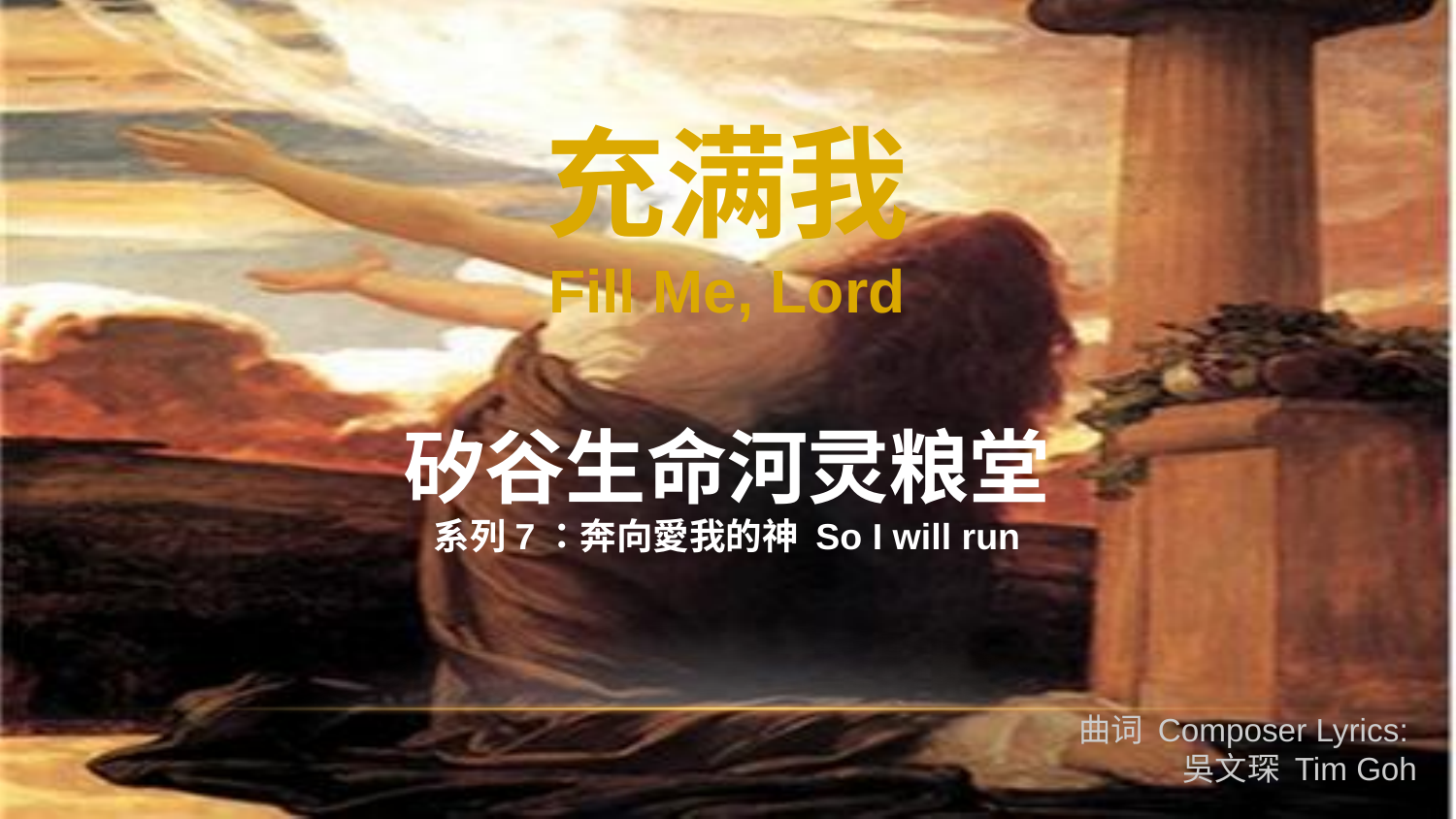

充满我
Fill Me, Lord
矽谷生命河灵粮堂
系列7：奔向愛我的神 So I will run
曲词 Composer Lyrics:
吳文琛 Tim Goh